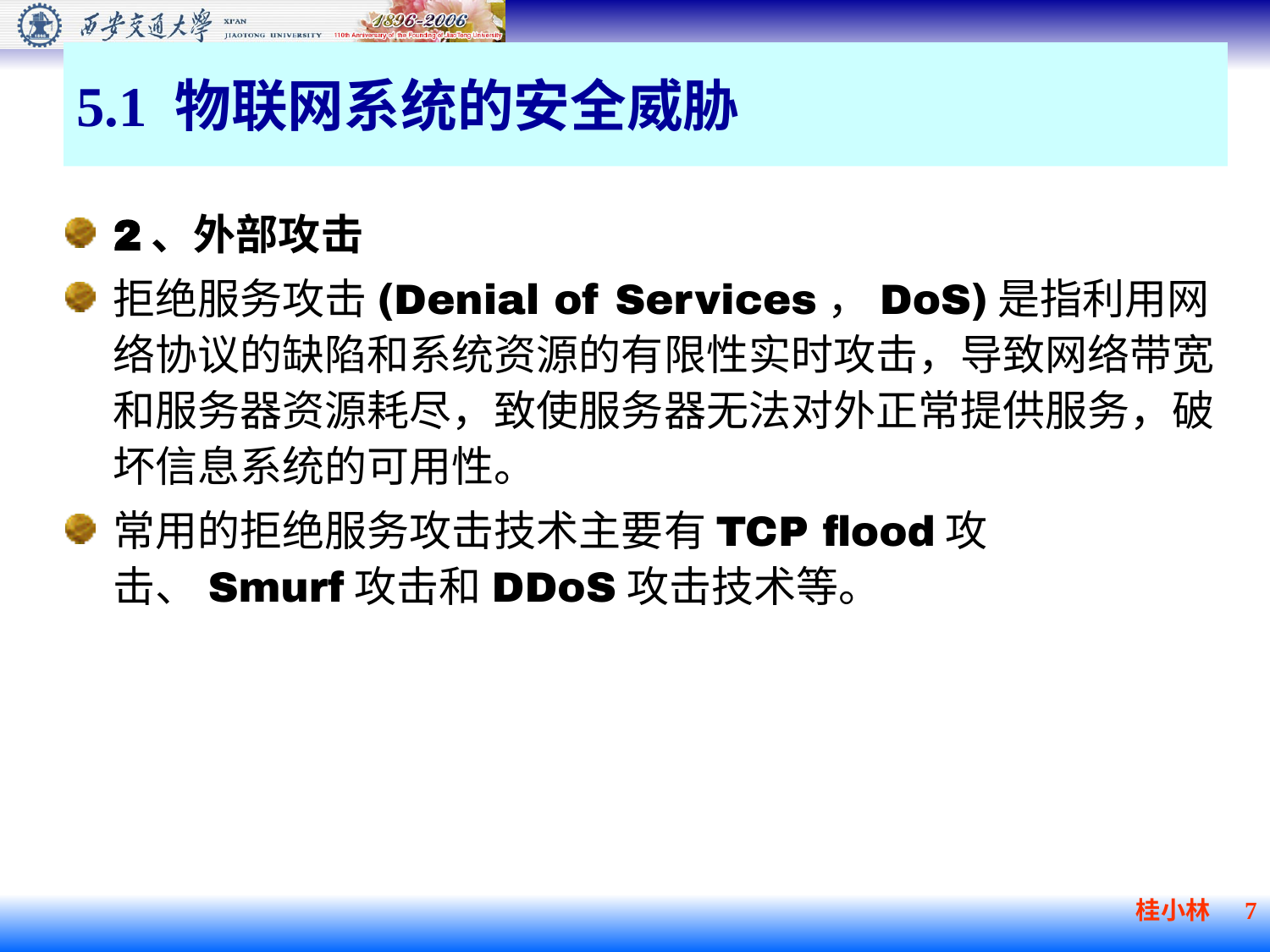

# 5.1 物联网系统的安全威胁
2、外部攻击
拒绝服务攻击(Denial of Services，DoS)是指利用网络协议的缺陷和系统资源的有限性实时攻击，导致网络带宽和服务器资源耗尽，致使服务器无法对外正常提供服务，破坏信息系统的可用性。
常用的拒绝服务攻击技术主要有TCP flood攻击、Smurf攻击和DDoS攻击技术等。
桂小林     7